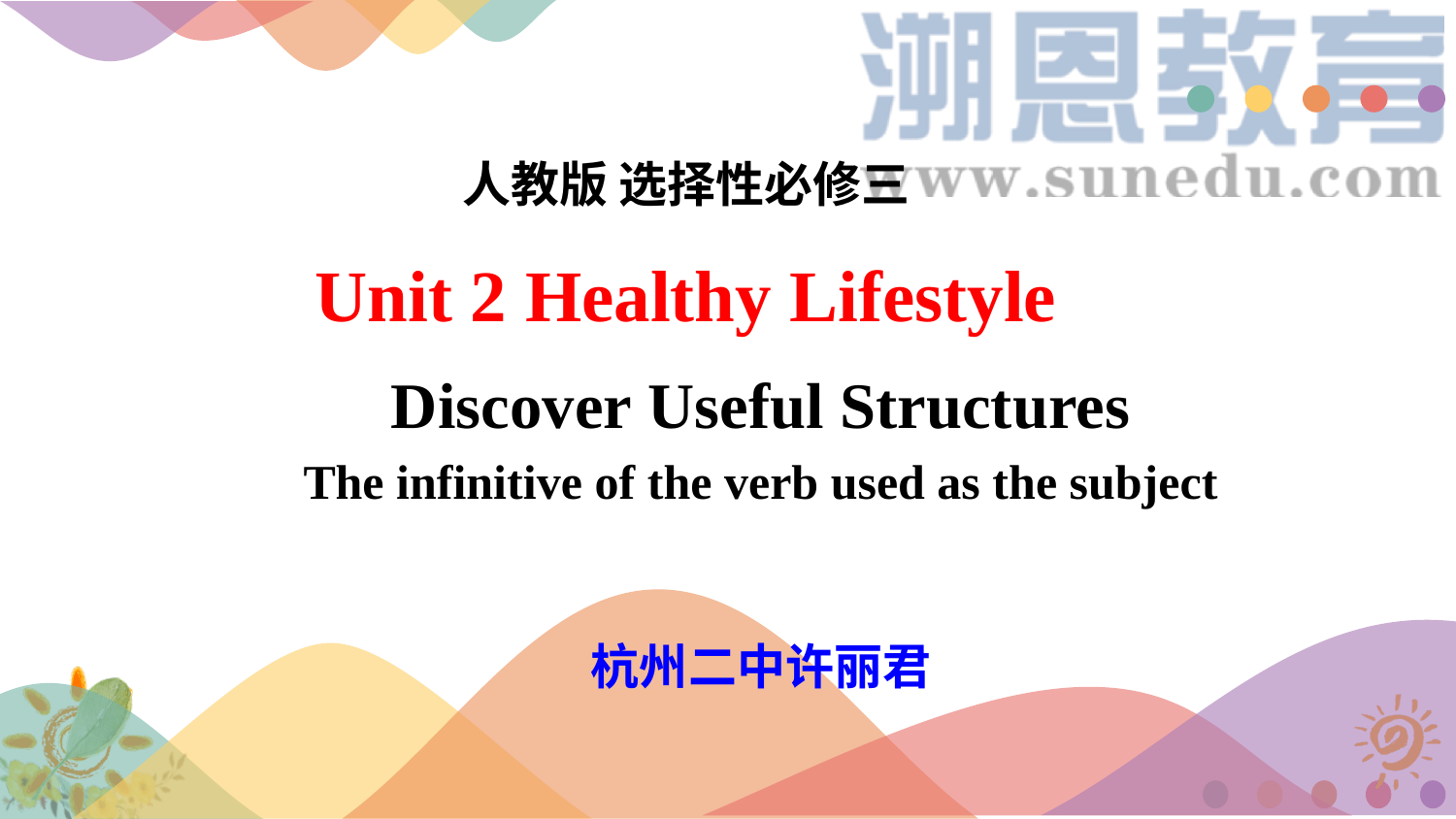

人教版 选择性必修三
Unit 2 Healthy Lifestyle
Discover Useful Structures
The infinitive of the verb used as the subject

杭州二中许丽君